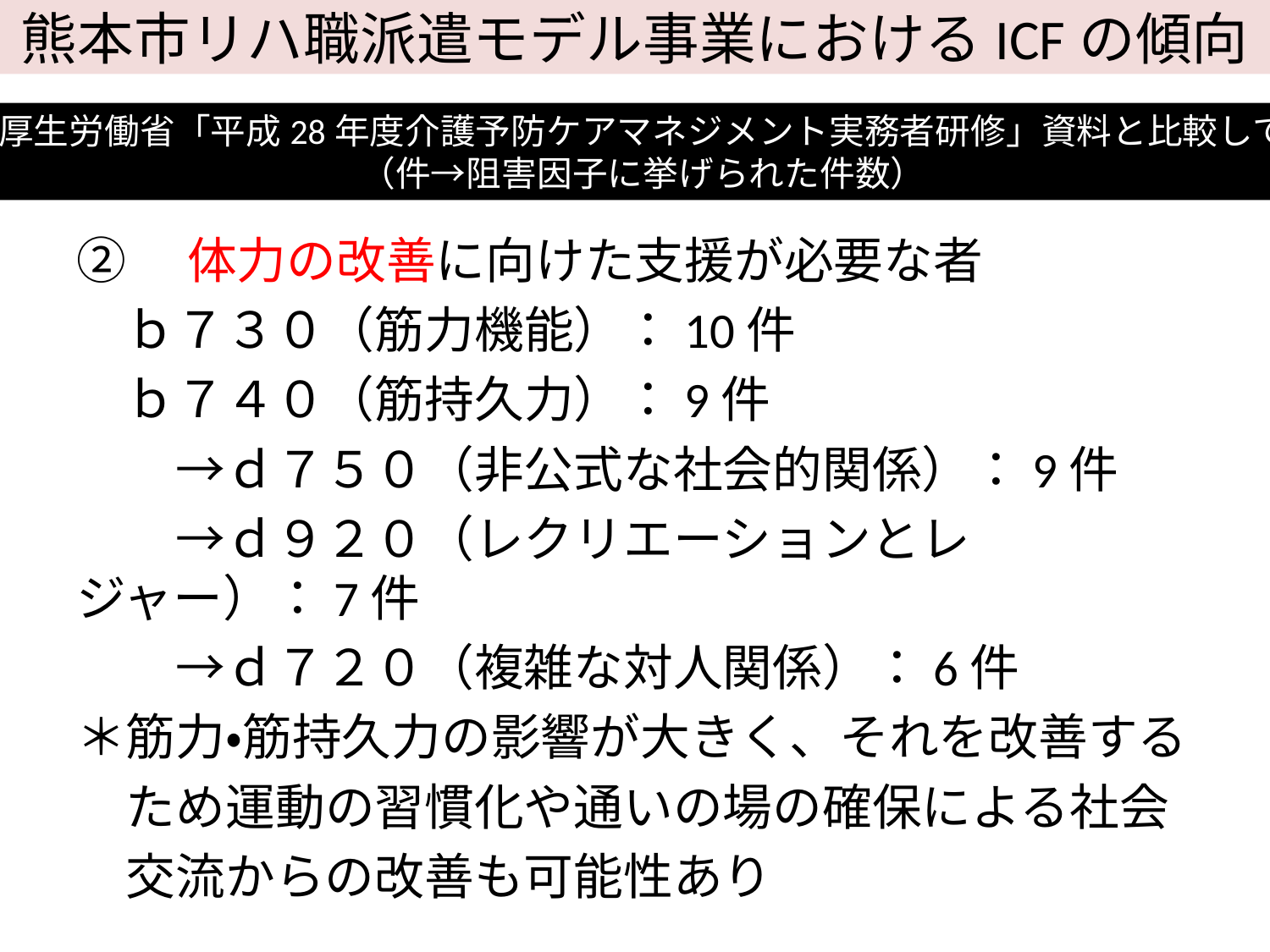

# 熊本市リハ職派遣モデル事業におけるICFの傾向
厚生労働省「平成28年度介護予防ケアマネジメント実務者研修」資料と比較して
（件→阻害因子に挙げられた件数）
②　体力の改善に向けた支援が必要な者
　ｂ７３０（筋力機能）：10件
　ｂ７４０（筋持久力）：9件
　　→ｄ７５０（非公式な社会的関係）：9件
　　→ｄ９２０（レクリエーションとレジャー）：7件
　　→ｄ７２０（複雑な対人関係）：6件
＊筋力・筋持久力の影響が大きく、それを改善する
　ため運動の習慣化や通いの場の確保による社会
　交流からの改善も可能性あり